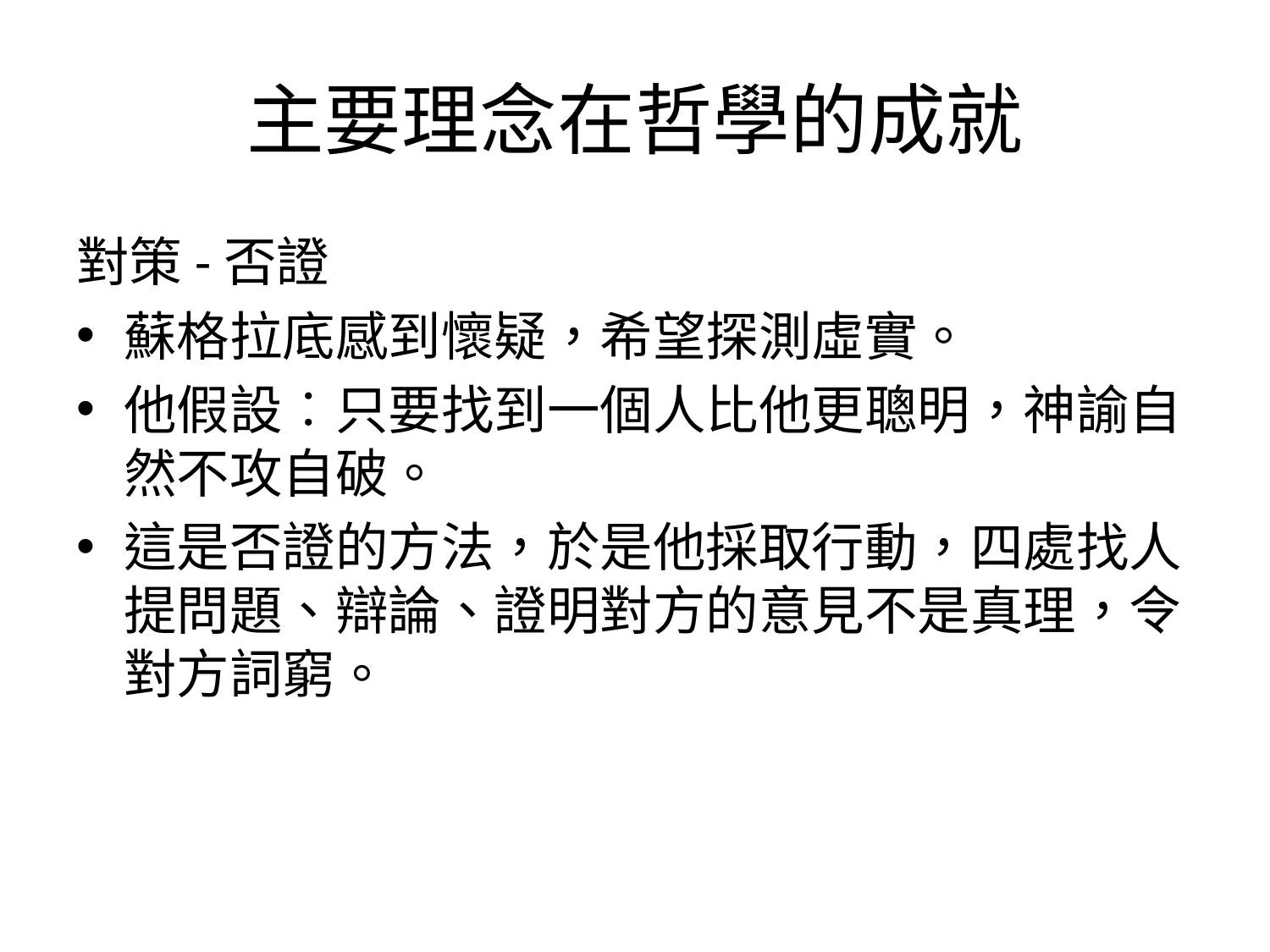

# 主要理念在哲學的成就
對策-否證
蘇格拉底感到懷疑，希望探測虛實。
他假設︰只要找到一個人比他更聰明，神諭自然不攻自破。
這是否證的方法，於是他採取行動，四處找人提問題、辯論、證明對方的意見不是真理，令對方詞窮。